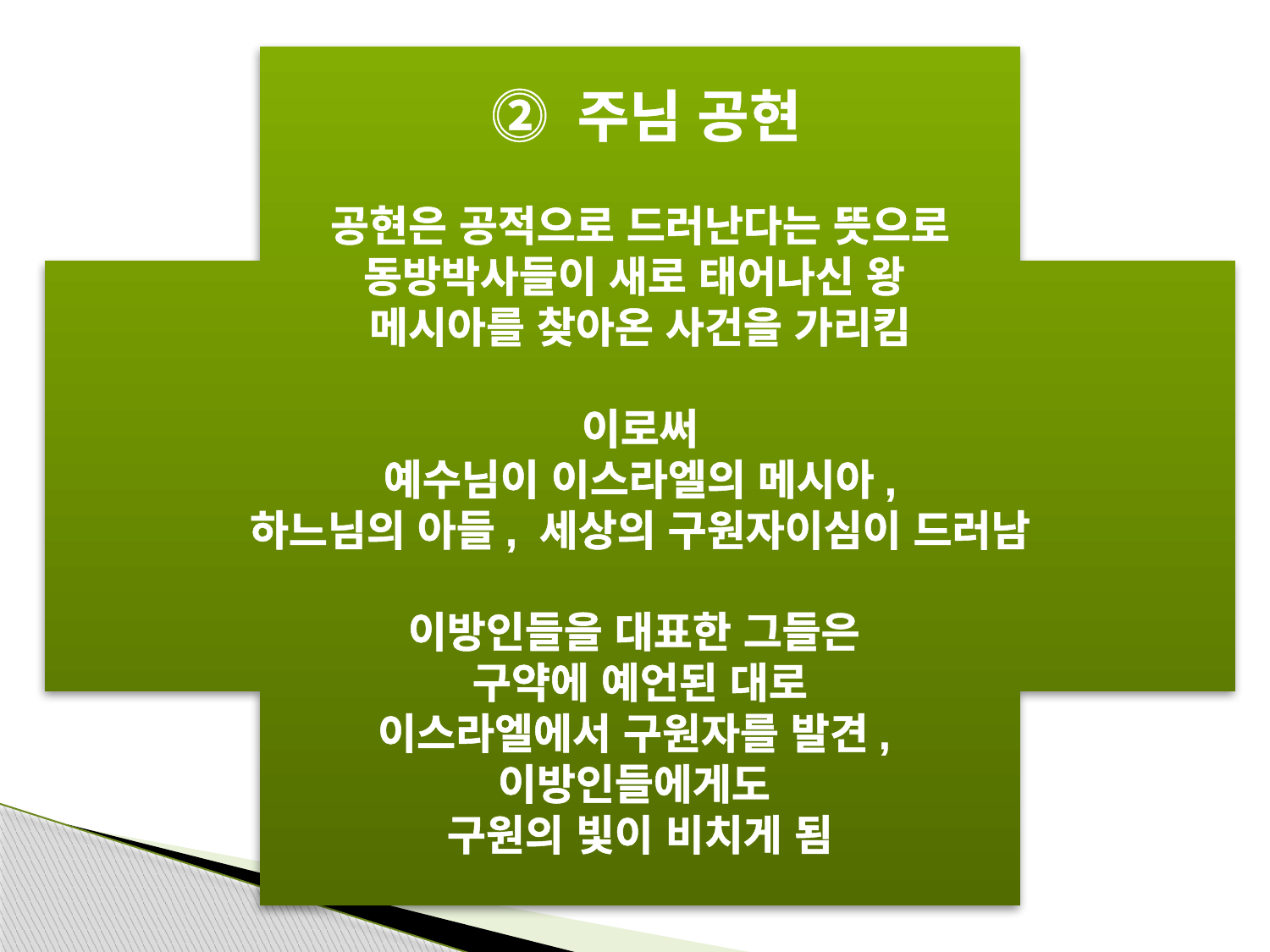

⓶ 주님 공현

공현은 공적으로 드러난다는 뜻으로
동방박사들이 새로 태어나신 왕
메시아를 찾아온 사건을 가리킴

이로써
예수님이 이스라엘의 메시아,
하느님의 아들, 세상의 구원자이심이 드러남

이방인들을 대표한 그들은
구약에 예언된 대로
이스라엘에서 구원자를 발견,
이방인들에게도
구원의 빛이 비치게 됨